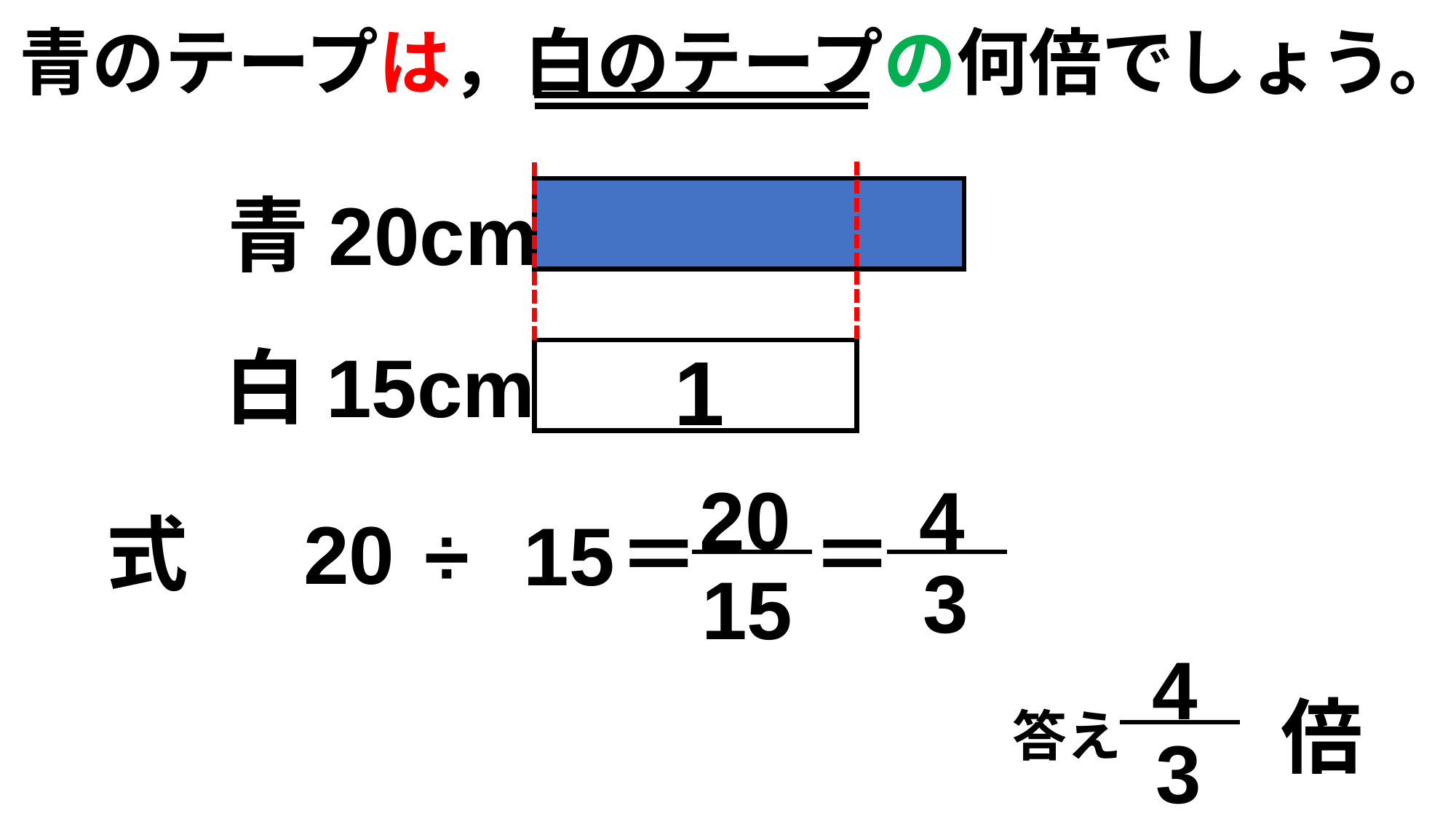

青のテープは，白のテープの何倍でしょう。
青20cm

1
白15cm
20
15
4
3
式
20
÷
15
＝
＝
4
3
倍
答え